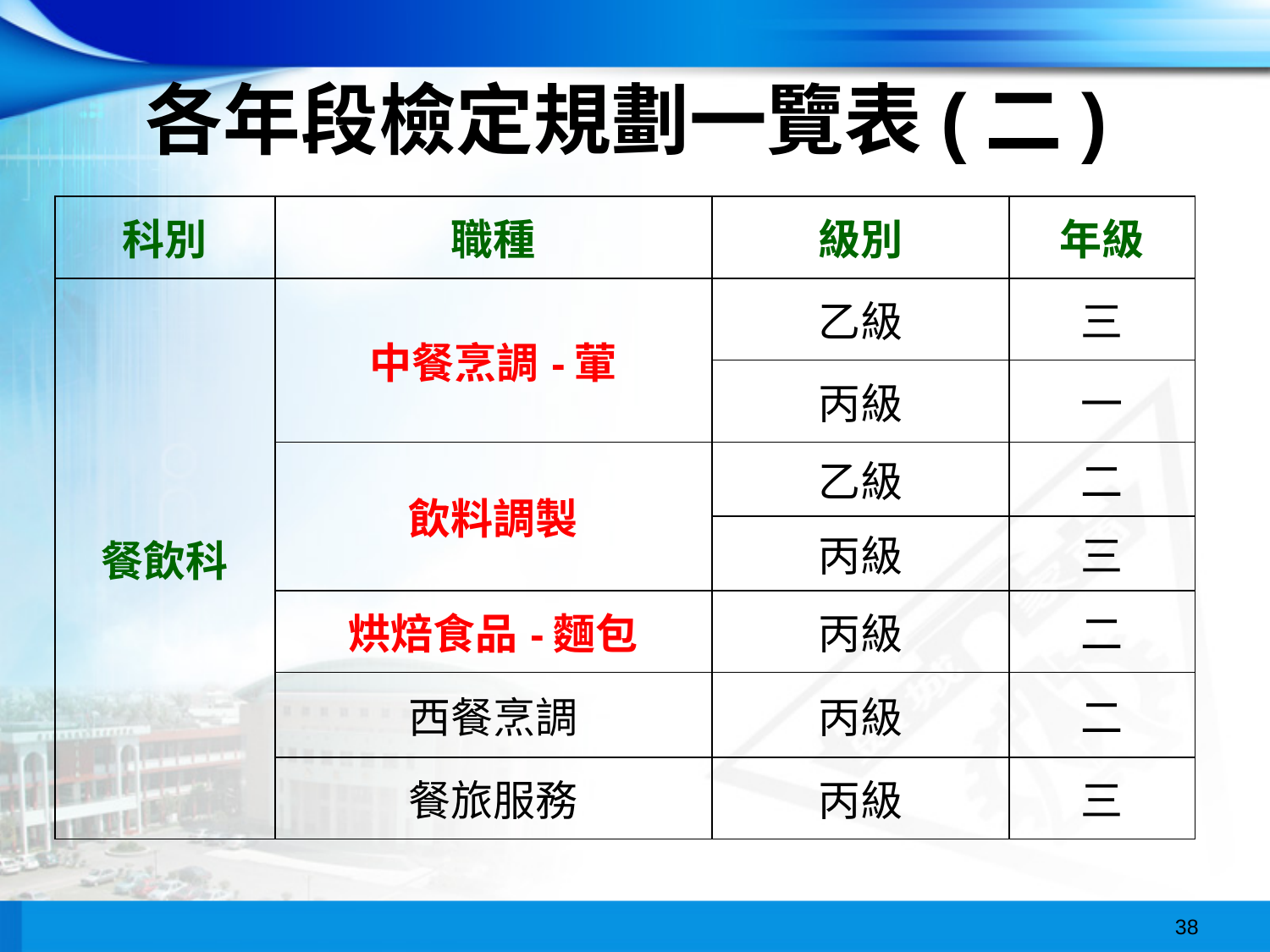

各年段檢定規劃一覽表(二)
| 科別 | 職種 | 級別 | 年級 |
| --- | --- | --- | --- |
| 餐飲科 | 中餐烹調-葷 | 乙級 | 三 |
|  |  | 丙級 | 一 |
|  | 飲料調製 | 乙級 | 二 |
|  |  | 丙級 | 三 |
|  | 烘焙食品-麵包 | 丙級 | 二 |
|  | 西餐烹調 | 丙級 | 二 |
|  | 餐旅服務 | 丙級 | 三 |
38